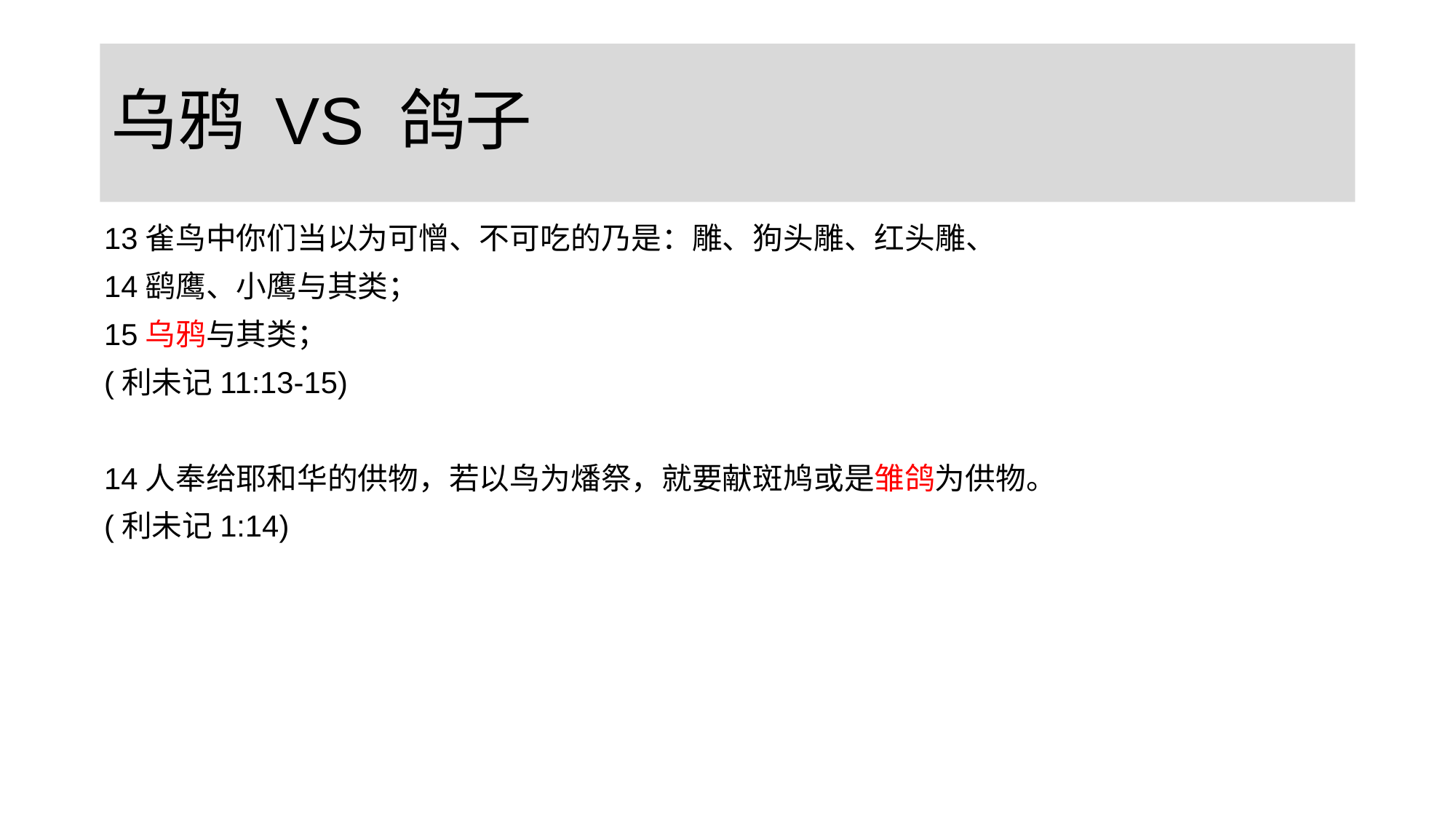

# 乌鸦 VS 鸽子
13雀鸟中你们当以为可憎、不可吃的乃是：雕、狗头雕、红头雕、
14鹞鹰、小鹰与其类；
15乌鸦与其类；
(利未记11:13-15)

14人奉给耶和华的供物，若以鸟为燔祭，就要献斑鸠或是雏鸽为供物。
(利未记1:14)